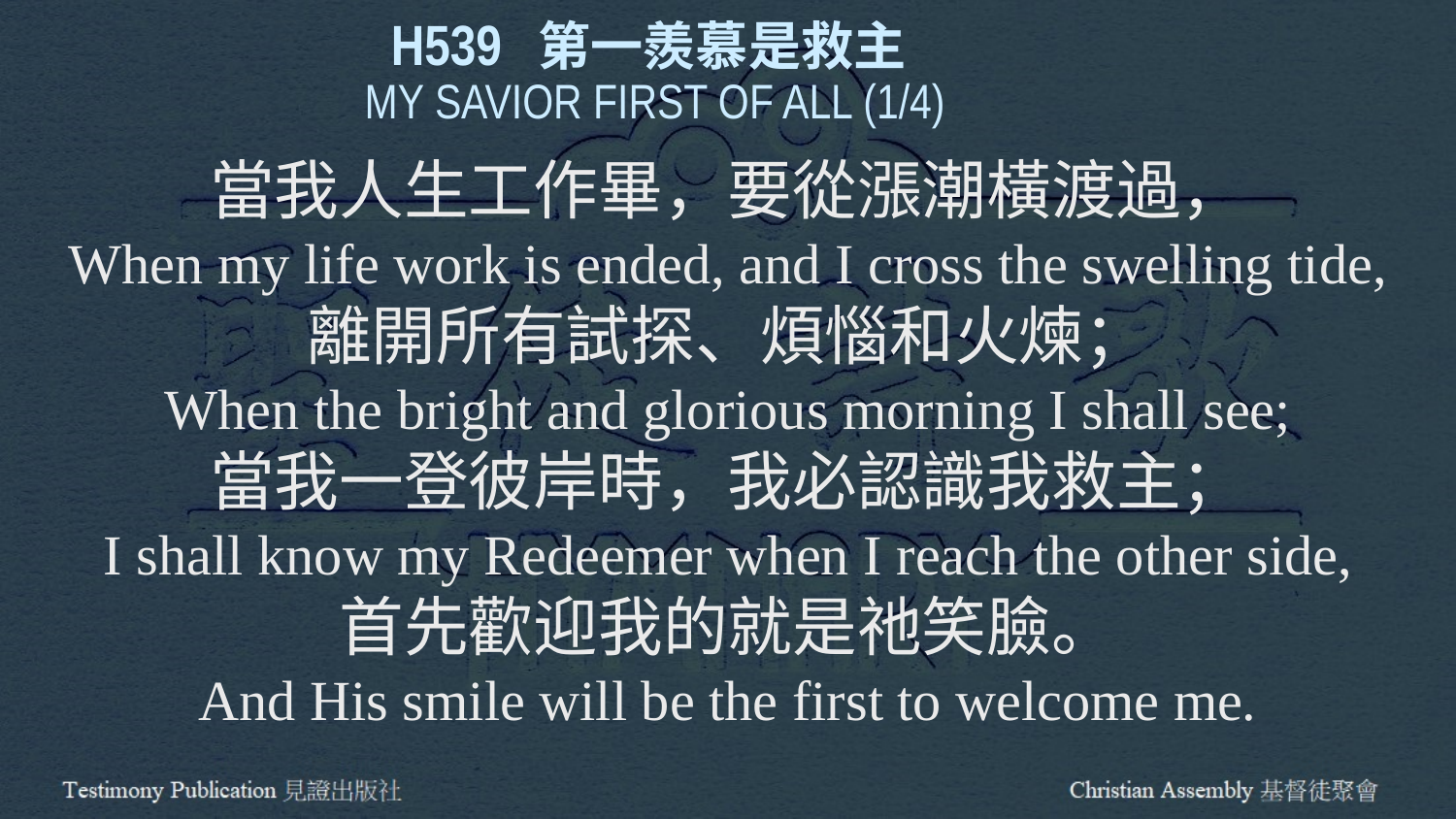

H539  第一羨慕是救主
MY SAVIOR FIRST OF ALL (1/4)

當我人生工作畢，要從漲潮橫渡過，
When my life work is ended, and I cross the swelling tide,
離開所有試探、煩惱和火煉；
When the bright and glorious morning I shall see;
當我一登彼岸時，我必認識我救主；
I shall know my Redeemer when I reach the other side,
首先歡迎我的就是祂笑臉。
And His smile will be the first to welcome me.